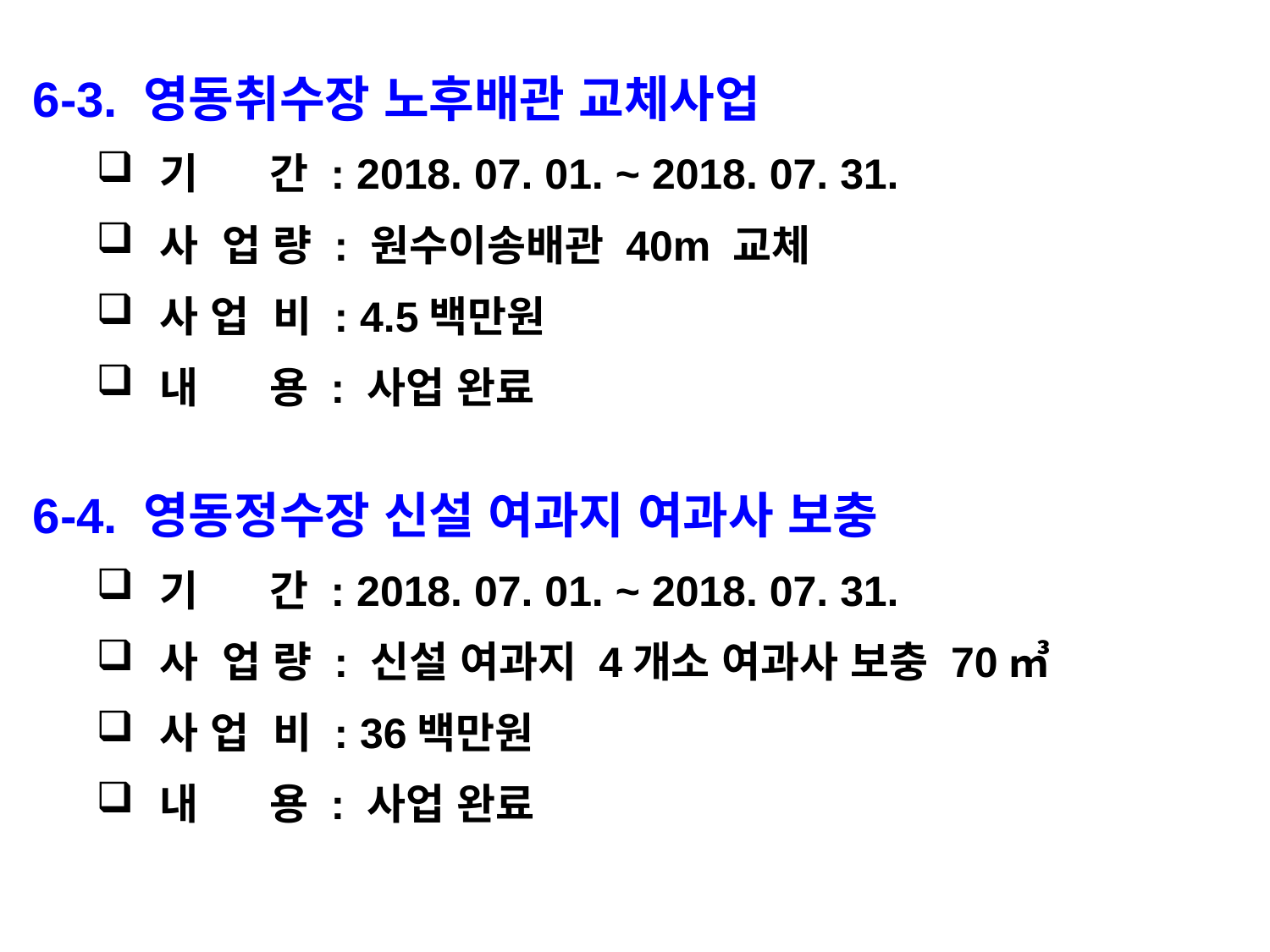

6-3. 영동취수장 노후배관 교체사업
기      간 : 2018. 07. 01. ~ 2018. 07. 31.
사  업 량 : 원수이송배관 40m 교체
사 업  비 : 4.5백만원
내      용 : 사업 완료

6-4. 영동정수장 신설 여과지 여과사 보충
기      간 : 2018. 07. 01. ~ 2018. 07. 31.
사  업 량 : 신설 여과지 4개소 여과사 보충 70㎥
사 업  비 : 36백만원
내      용 : 사업 완료